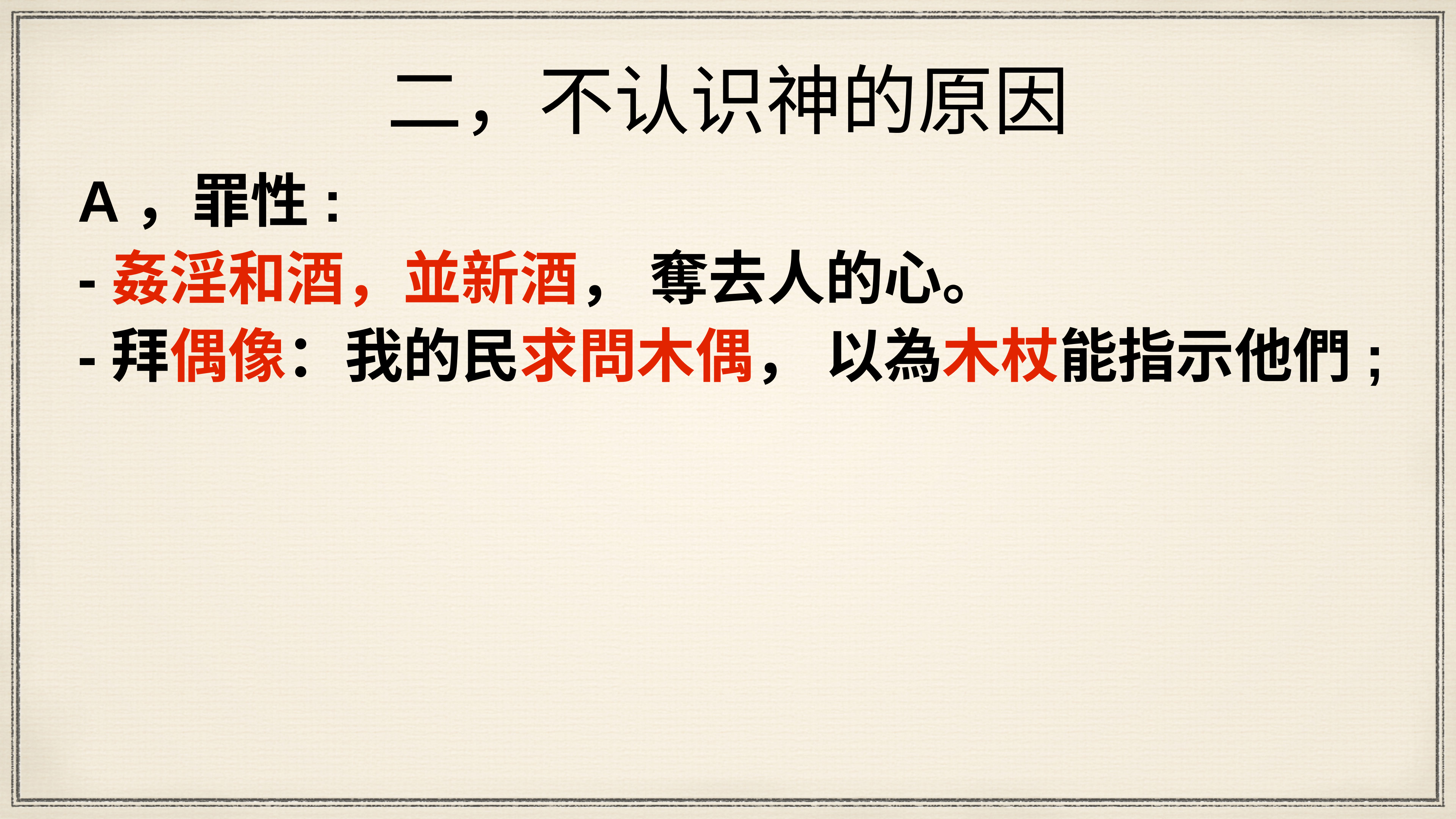

# 二，不认识神的原因
A，罪性:
-姦淫和酒，並新酒， 奪去人的心。
-拜偶像：我的⺠求問木偶， 以為木杖能指示他們;